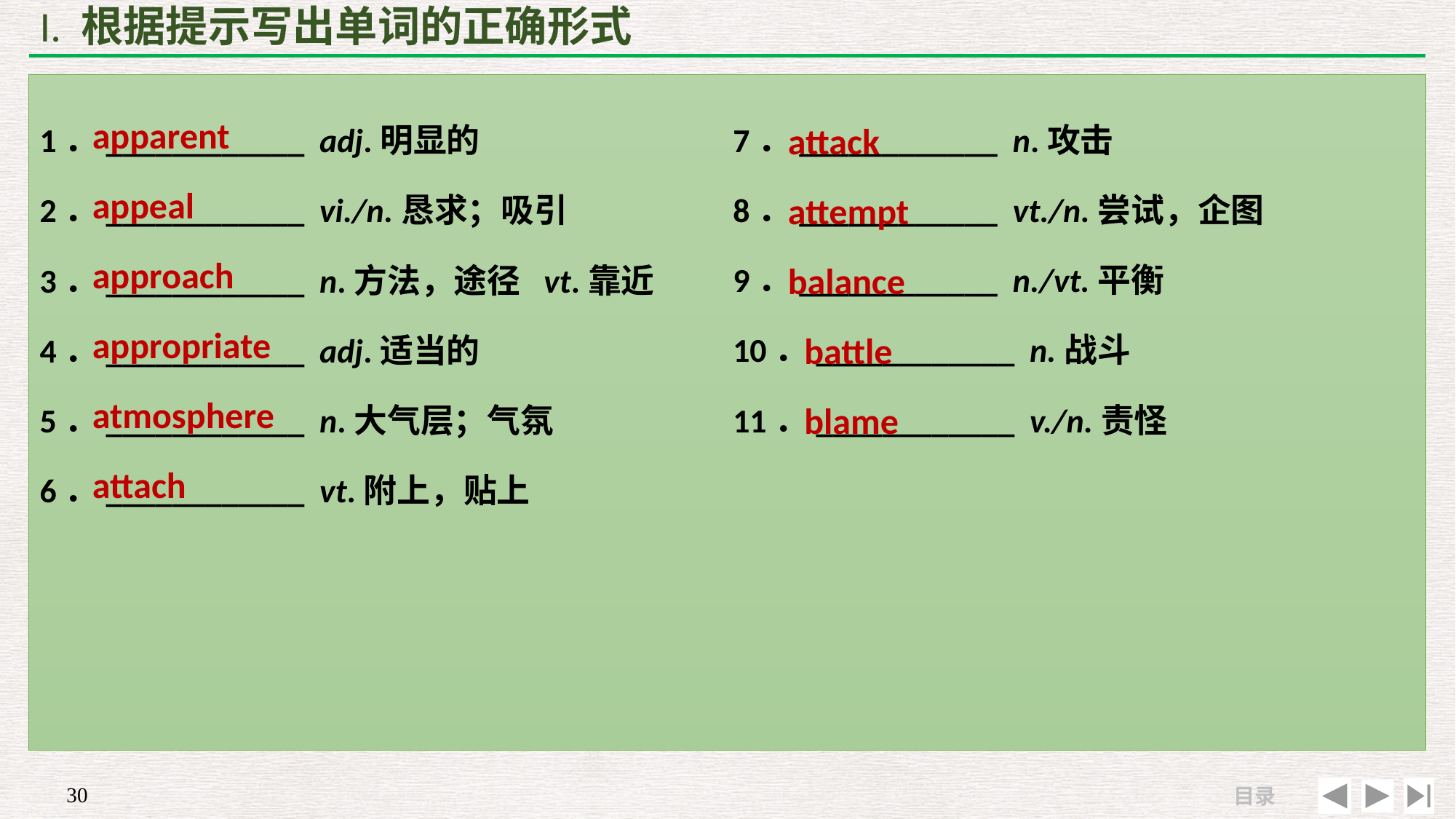

# I. 根据提示写出单词的正确形式

apparent
appeal
approach
appropriate
atmosphere
attach
attack
attempt
balance
  battle
  blame
1．____________  adj.明显的
2．____________  vi./n.恳求；吸引
3．____________  n.方法，途径  vt.靠近
4．____________  adj.适当的
5．____________  n.大气层；气氛
6．____________  vt.附上，贴上
7．____________  n.攻击
8．____________  vt./n.尝试，企图
9．____________  n./vt.平衡
10．____________  n.战斗
11．____________  v./n.责怪